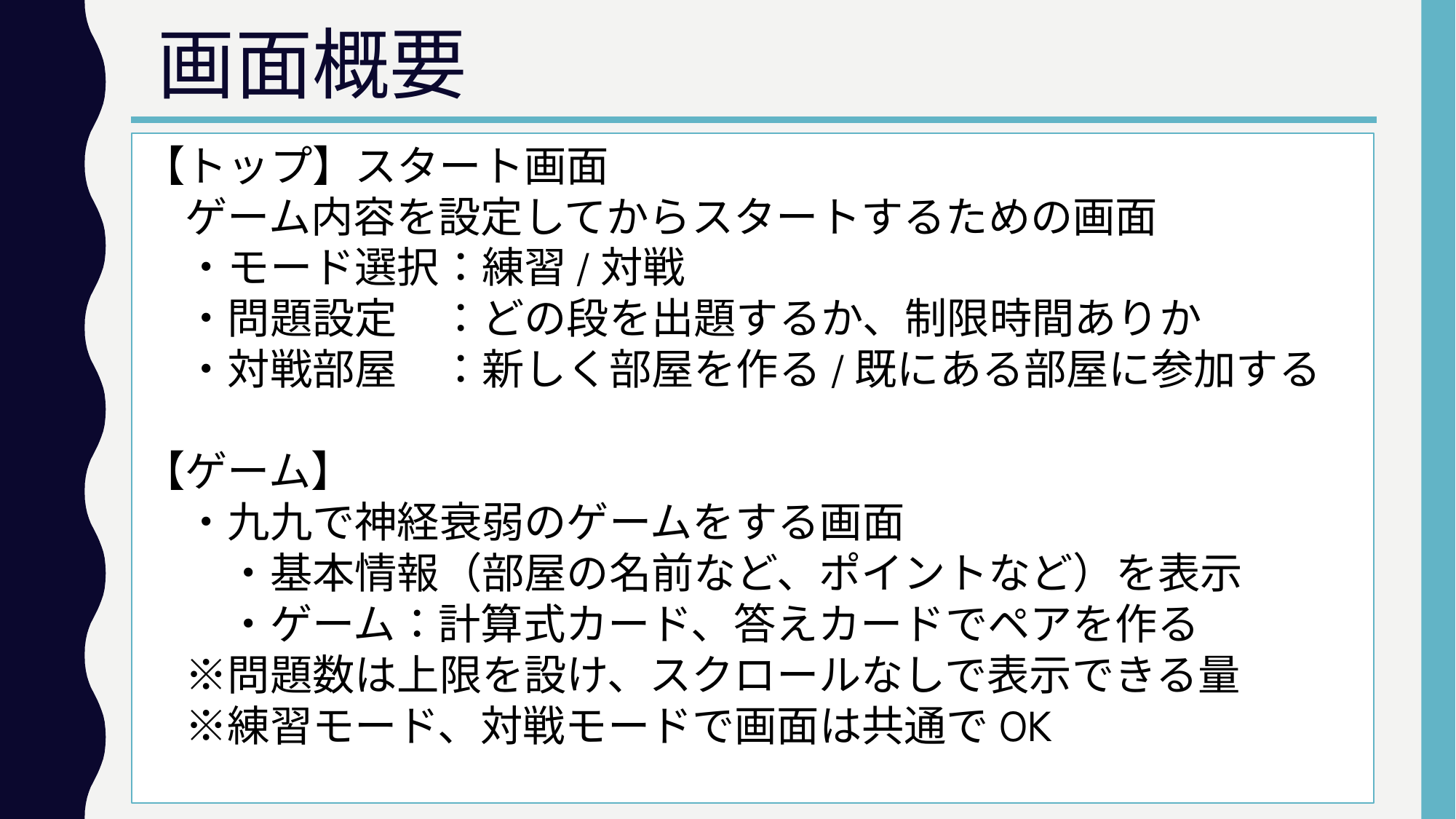

# 画面概要
【トップ】スタート画面
　ゲーム内容を設定してからスタートするための画面
　・モード選択：練習/対戦
　・問題設定　：どの段を出題するか、制限時間ありか
　・対戦部屋　：新しく部屋を作る/既にある部屋に参加する

【ゲーム】
　・九九で神経衰弱のゲームをする画面
　　・基本情報（部屋の名前など、ポイントなど）を表示
　　・ゲーム：計算式カード、答えカードでペアを作る
　※問題数は上限を設け、スクロールなしで表示できる量
　※練習モード、対戦モードで画面は共通でOK